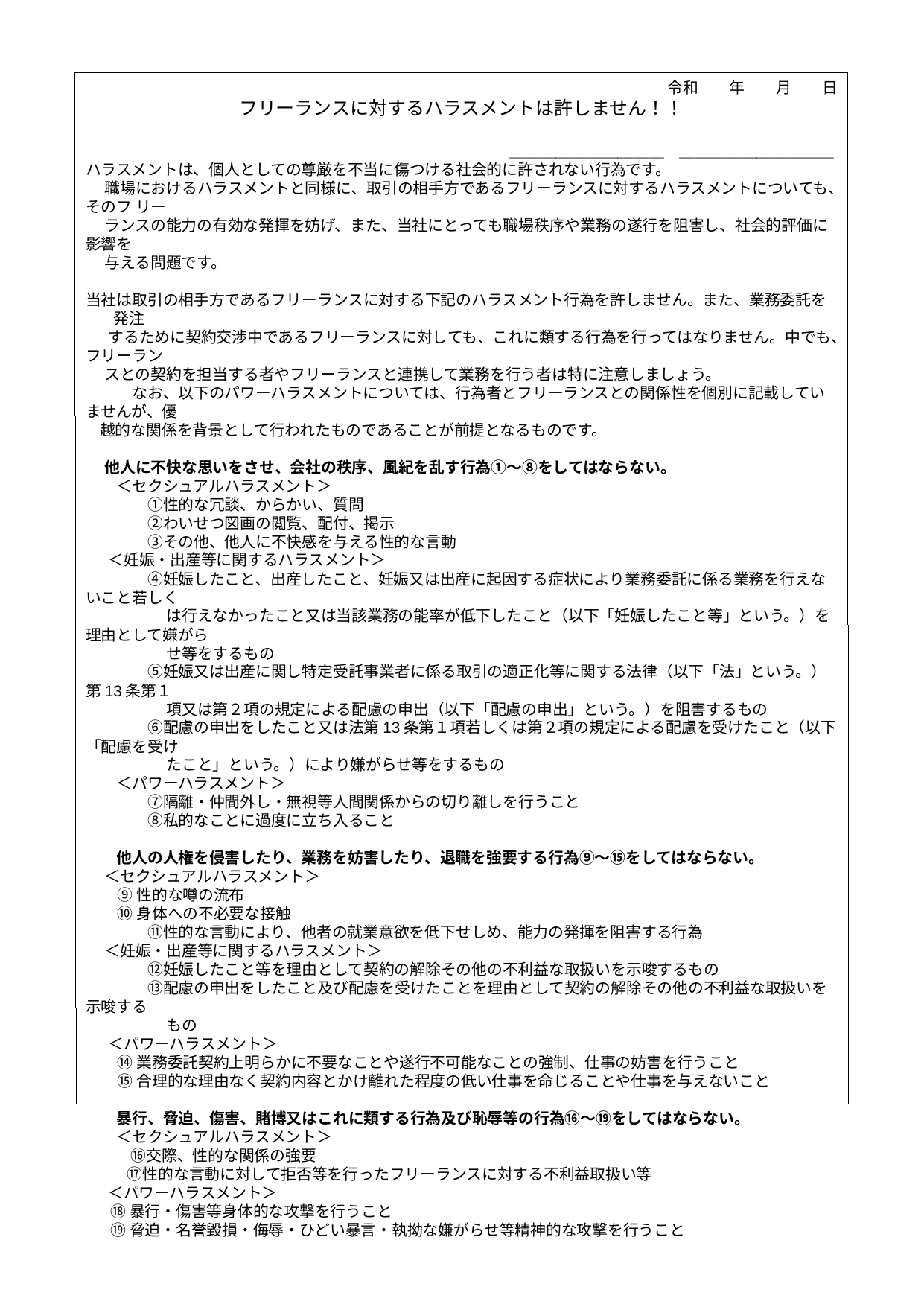

令和　　年　　月　　日
フリーランスに対するハラスメントは許しません！！

＿＿＿＿＿＿＿＿＿＿　＿＿＿＿＿＿＿＿＿＿
ハラスメントは、個人としての尊厳を不当に傷つける社会的に許されない行為です。
　 職場におけるハラスメントと同様に、取引の相手方であるフリーランスに対するハラスメントについても、そのフ リー
　 ランスの能力の有効な発揮を妨げ、また、当社にとっても職場秩序や業務の遂行を阻害し、社会的評価に影響を
　 与える問題です。

当社は取引の相手方であるフリーランスに対する下記のハラスメント行為を許しません。また、業務委託を発注
 　するために契約交渉中であるフリーランスに対しても、これに類する行為を行ってはなりません。中でも、フリーラン
　 スとの契約を担当する者やフリーランスと連携して業務を行う者は特に注意しましょう。
　　　なお、以下のパワーハラスメントについては、行為者とフリーランスとの関係性を個別に記載していませんが、優
   越的な関係を背景として行われたものであることが前提となるものです。

　 他人に不快な思いをさせ、会社の秩序、風紀を乱す行為①～⑧をしてはならない。
　　＜セクシュアルハラスメント＞
　　　　①性的な冗談、からかい、質問
　　　　②わいせつ図画の閲覧、配付、掲示
　　　　③その他、他人に不快感を与える性的な言動
 　＜妊娠・出産等に関するハラスメント＞
　　　　④妊娠したこと、出産したこと、妊娠又は出産に起因する症状により業務委託に係る業務を行えないこと若しく
　　　　　 は行えなかったこと又は当該業務の能率が低下したこと（以下「妊娠したこと等」という。）を理由として嫌がら
　　　　　 せ等をするもの
　　　　⑤妊娠又は出産に関し特定受託事業者に係る取引の適正化等に関する法律（以下「法」という。）第13条第１
　　　　　 項又は第２項の規定による配慮の申出（以下「配慮の申出」という。）を阻害するもの
　　　　⑥配慮の申出をしたこと又は法第13条第１項若しくは第２項の規定による配慮を受けたこと（以下「配慮を受け
　　　　　 たこと」という。）により嫌がらせ等をするもの
　　＜パワーハラスメント＞
　　　　⑦隔離・仲間外し・無視等人間関係からの切り離しを行うこと
　　　　⑧私的なことに過度に立ち入ること

　　他人の人権を侵害したり、業務を妨害したり、退職を強要する行為⑨～⑮をしてはならない。
　 ＜セクシュアルハラスメント＞
         ⑨性的な噂の流布
         ⑩身体への不必要な接触
　　　　⑪性的な言動により、他者の就業意欲を低下せしめ、能力の発揮を阻害する行為
　 ＜妊娠・出産等に関するハラスメント＞
　　　　⑫妊娠したこと等を理由として契約の解除その他の不利益な取扱いを示唆するもの
　　　　⑬配慮の申出をしたこと及び配慮を受けたことを理由として契約の解除その他の不利益な取扱いを示唆する
　　　　　 もの
 　＜パワーハラスメント＞
         ⑭業務委託契約上明らかに不要なことや遂行不可能なことの強制、仕事の妨害を行うこと
         ⑮合理的な理由なく契約内容とかけ離れた程度の低い仕事を命じることや仕事を与えないこと

　　暴行、脅迫、傷害、賭博又はこれに類する行為及び恥辱等の行為⑯～⑲をしてはならない。
　　＜セクシュアルハラスメント＞
  　 　⑯交際、性的な関係の強要
　   　⑰性的な言動に対して拒否等を行ったフリーランスに対する不利益取扱い等
　  ＜パワーハラスメント＞
       ⑱暴行・傷害等身体的な攻撃を行うこと
       ⑲脅迫・名誉毀損・侮辱・ひどい暴言・執拗な嫌がらせ等精神的な攻撃を行うこと